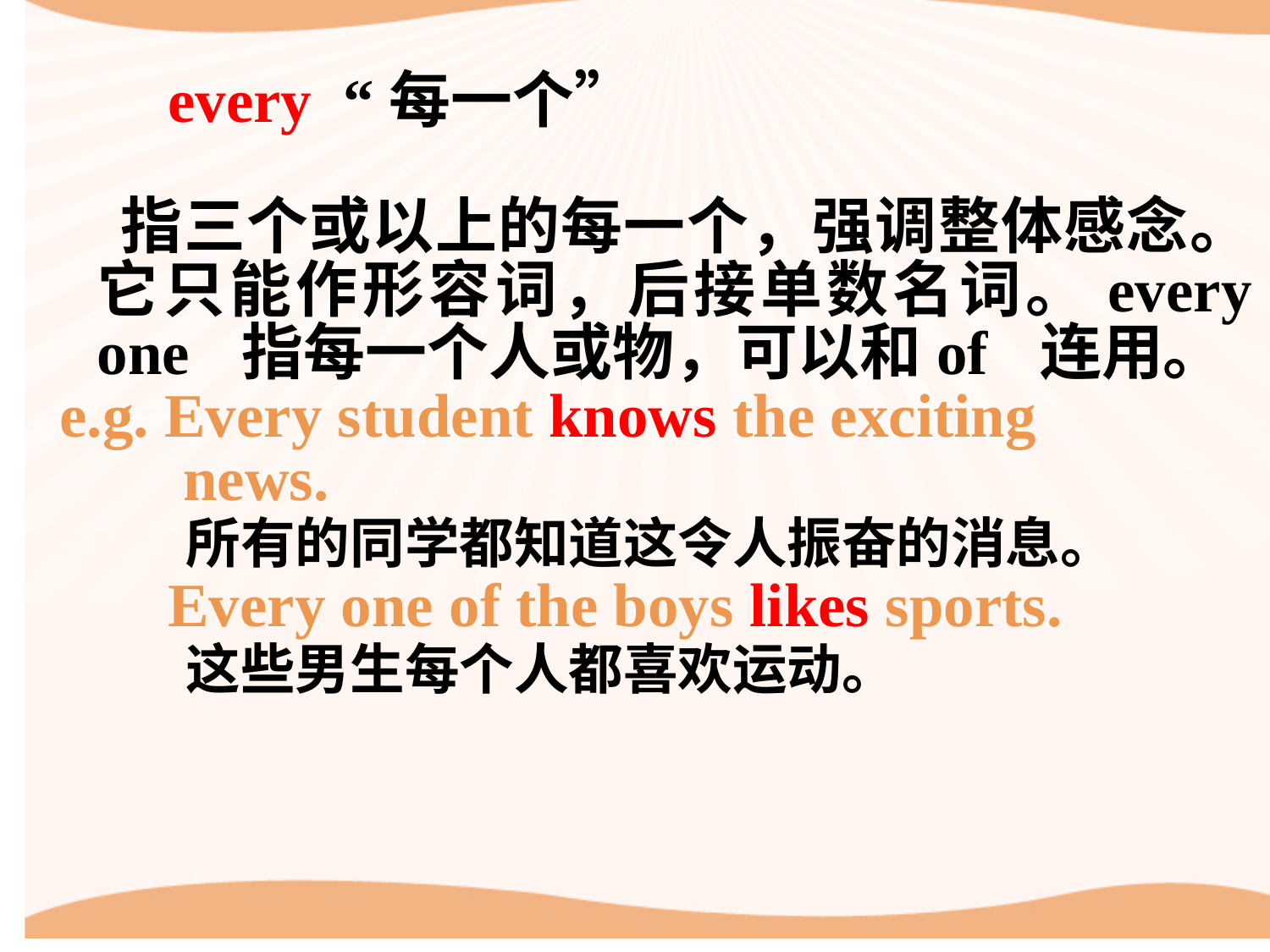

every  “每一个”

   指三个或以上的每一个，强调整体感念。它只能作形容词，后接单数名词。every one 指每一个人或物，可以和of 连用。
e.g. Every student knows the exciting
        news.
        所有的同学都知道这令人振奋的消息。
       Every one of the boys likes sports.
        这些男生每个人都喜欢运动。